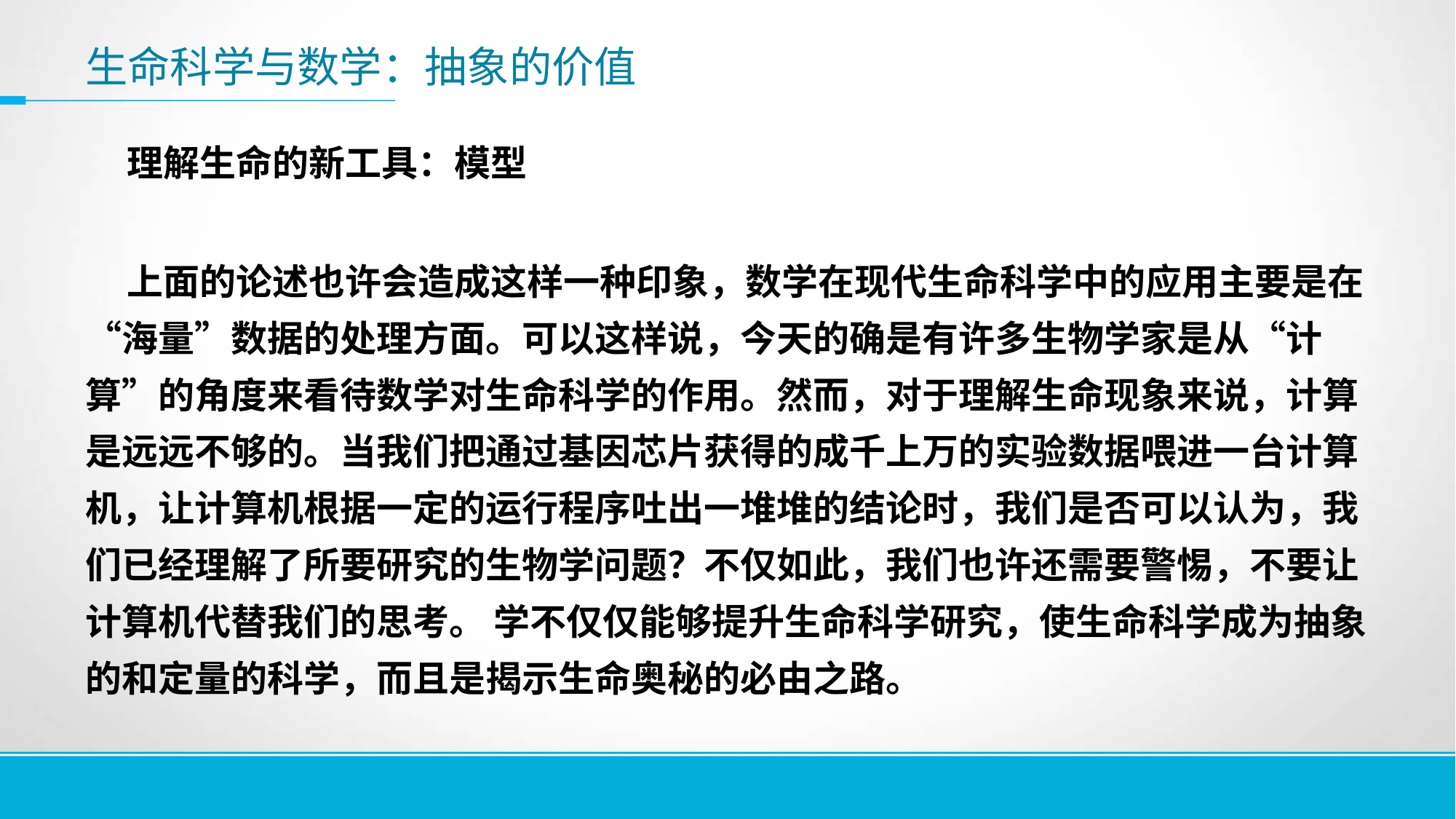

# 生命科学与数学：抽象的价值
    理解生命的新工具：模型

    上面的论述也许会造成这样一种印象，数学在现代生命科学中的应用主要是在“海量”数据的处理方面。可以这样说，今天的确是有许多生物学家是从“计算”的角度来看待数学对生命科学的作用。然而，对于理解生命现象来说，计算是远远不够的。当我们把通过基因芯片获得的成千上万的实验数据喂进一台计算机，让计算机根据一定的运行程序吐出一堆堆的结论时，我们是否可以认为，我们已经理解了所要研究的生物学问题？不仅如此，我们也许还需要警惕，不要让计算机代替我们的思考。 学不仅仅能够提升生命科学研究，使生命科学成为抽象的和定量的科学，而且是揭示生命奥秘的必由之路。